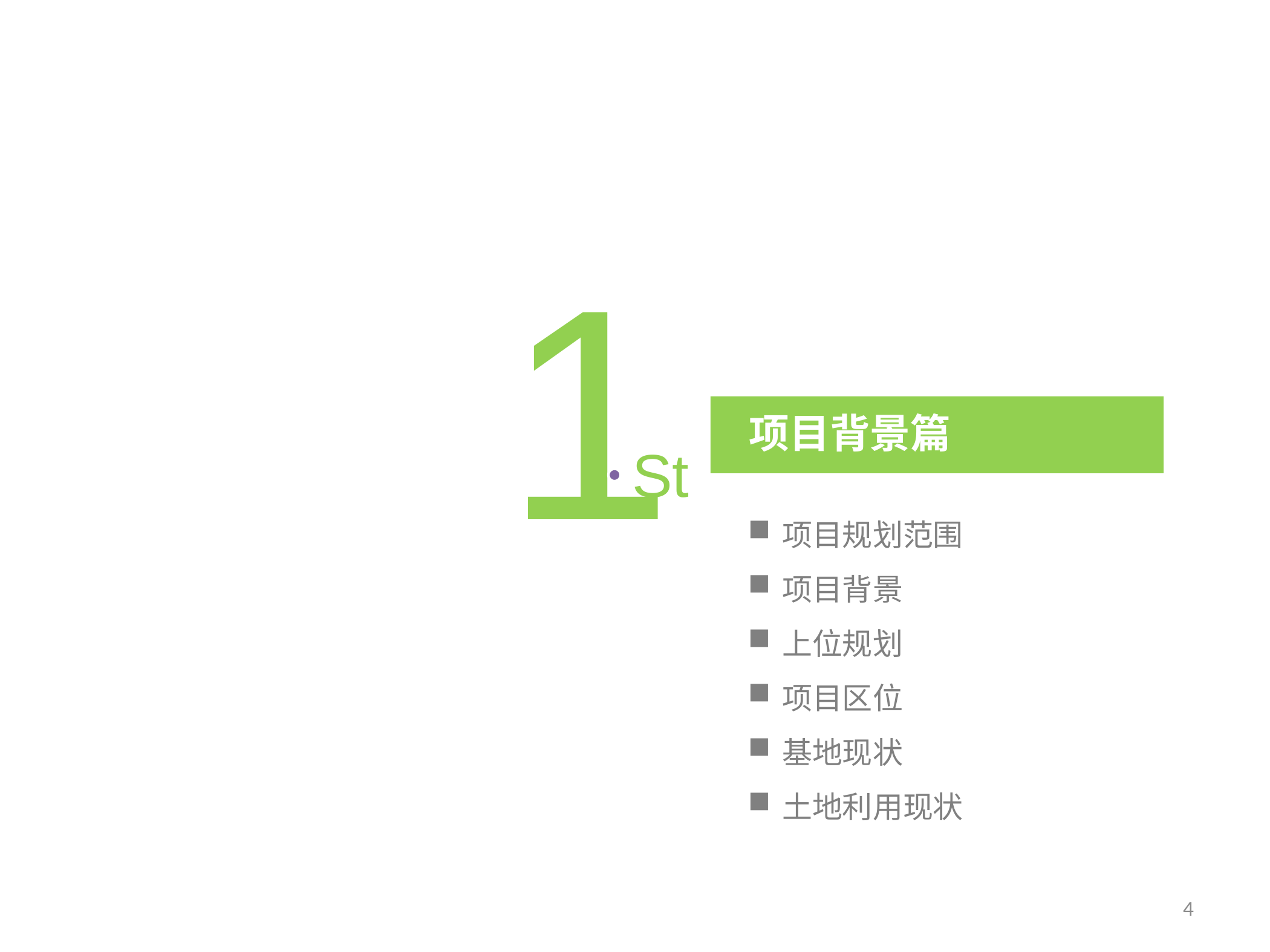

1

项目背景篇
St

项目规划范围
项目背景
上位规划
项目区位
基地现状
土地利用现状
4